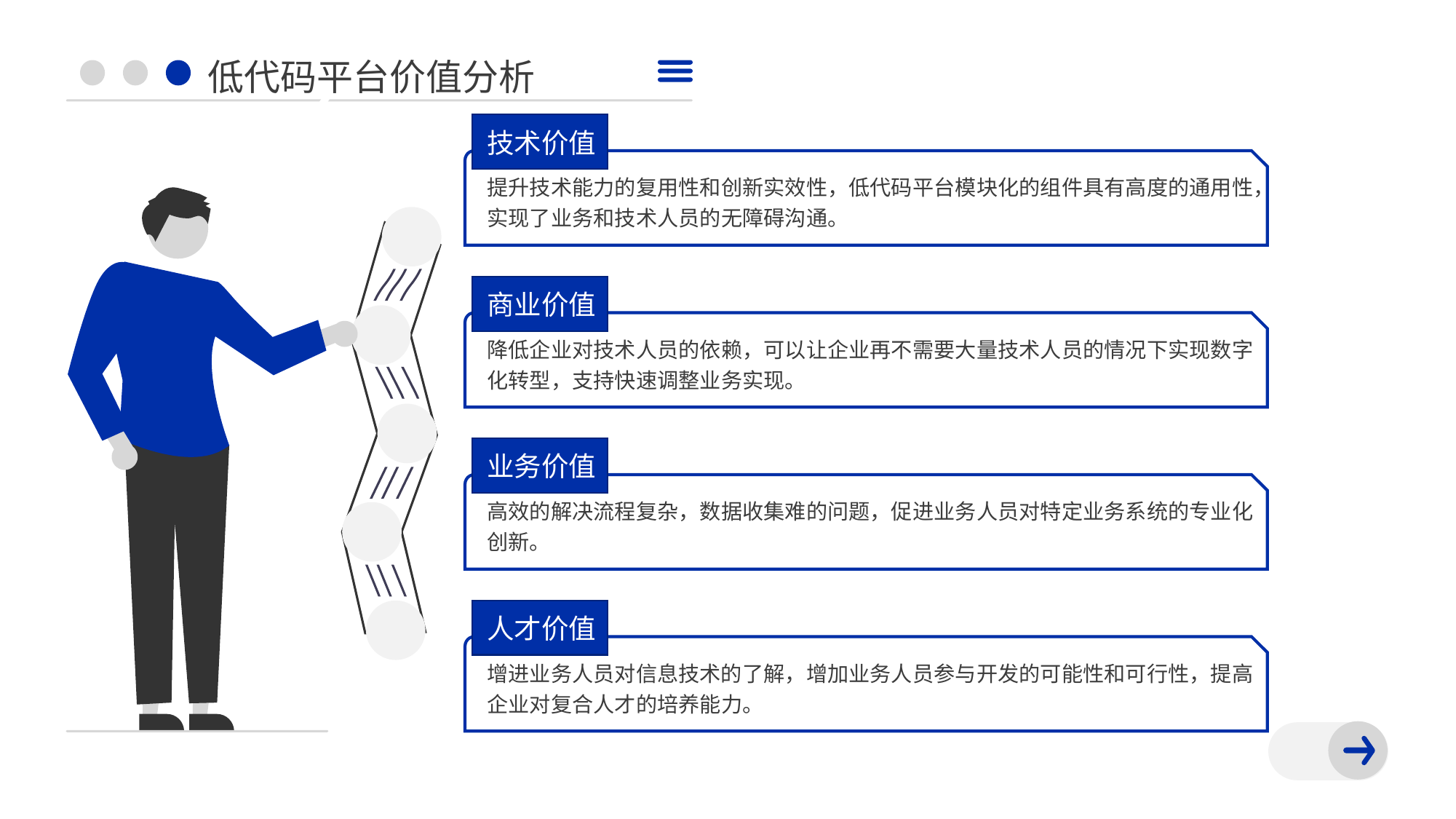

低代码平台价值分析

技术价值

提升技术能力的复用性和创新实效性，低代码平台模块化的组件具有高度的通用性，
实现了业务和技术人员的无障碍沟通。

商业价值

降低企业对技术人员的依赖，可以让企业再不需要大量技术人员的情况下实现数字
化转型，支持快速调整业务实现。

业务价值

高效的解决流程复杂，数据收集难的问题，促进业务人员对特定业务系统的专业化
创新。

人才价值

增进业务人员对信息技术的了解，增加业务人员参与开发的可能性和可行性，提高
企业对复合人才的培养能力。